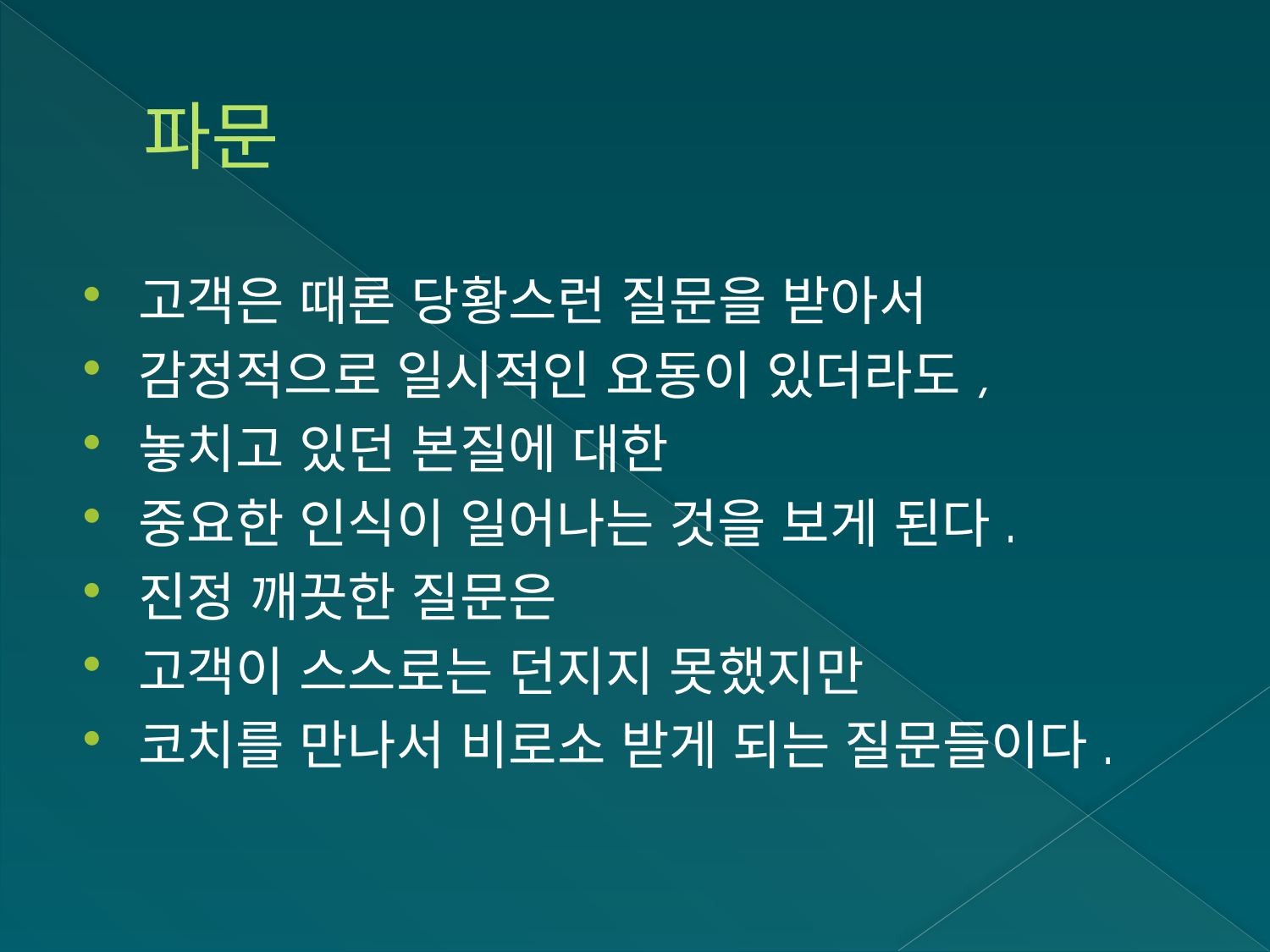

# 파문
고객은 때론 당황스런 질문을 받아서
감정적으로 일시적인 요동이 있더라도,
놓치고 있던 본질에 대한
중요한 인식이 일어나는 것을 보게 된다.
진정 깨끗한 질문은
고객이 스스로는 던지지 못했지만
코치를 만나서 비로소 받게 되는 질문들이다.